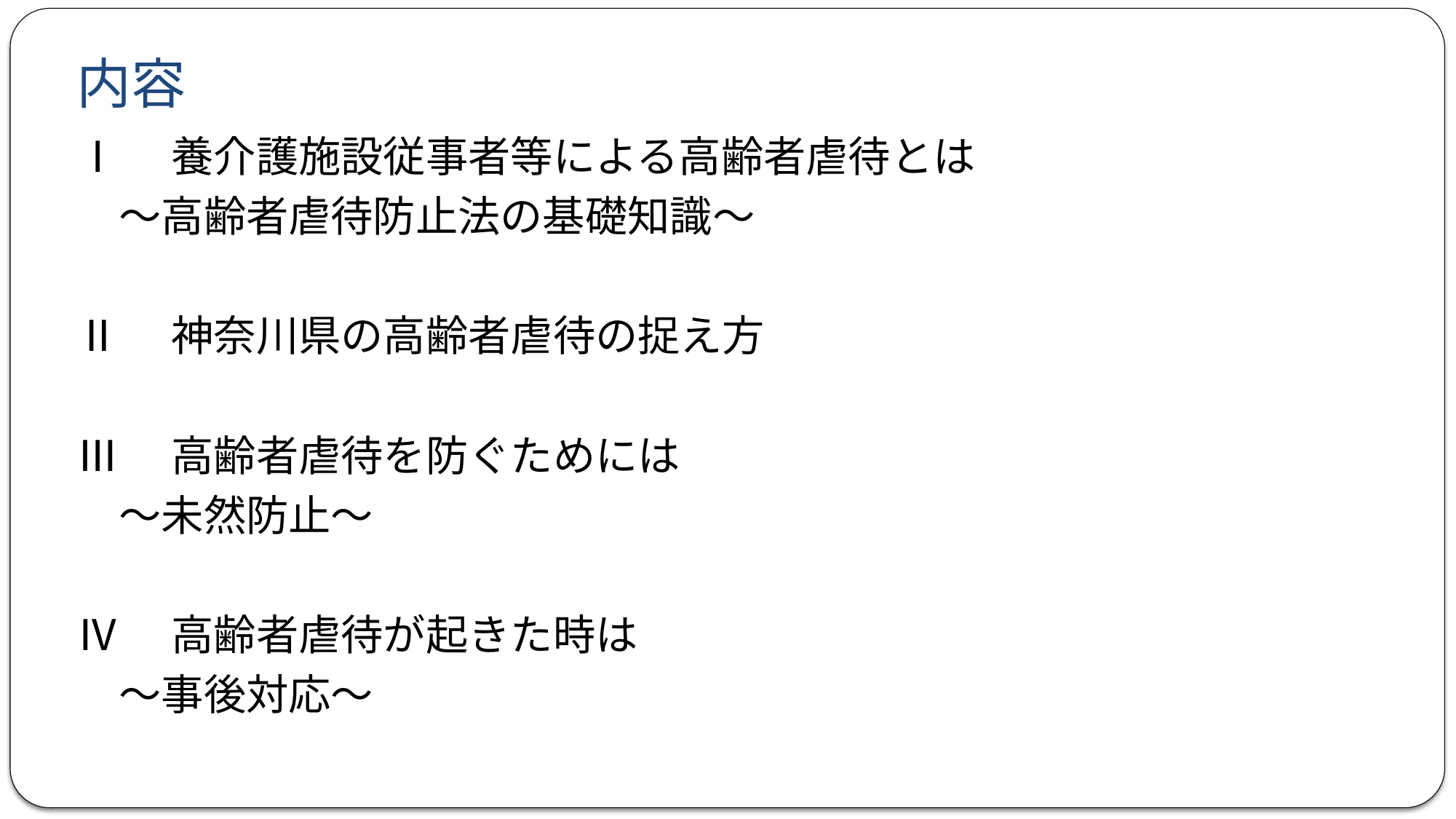

# 内容
Ⅰ　養介護施設従事者等による高齢者虐待とは
　～高齢者虐待防止法の基礎知識～

Ⅱ　神奈川県の高齢者虐待の捉え方

Ⅲ　高齢者虐待を防ぐためには
　～未然防止～

Ⅳ　高齢者虐待が起きた時は
　～事後対応～